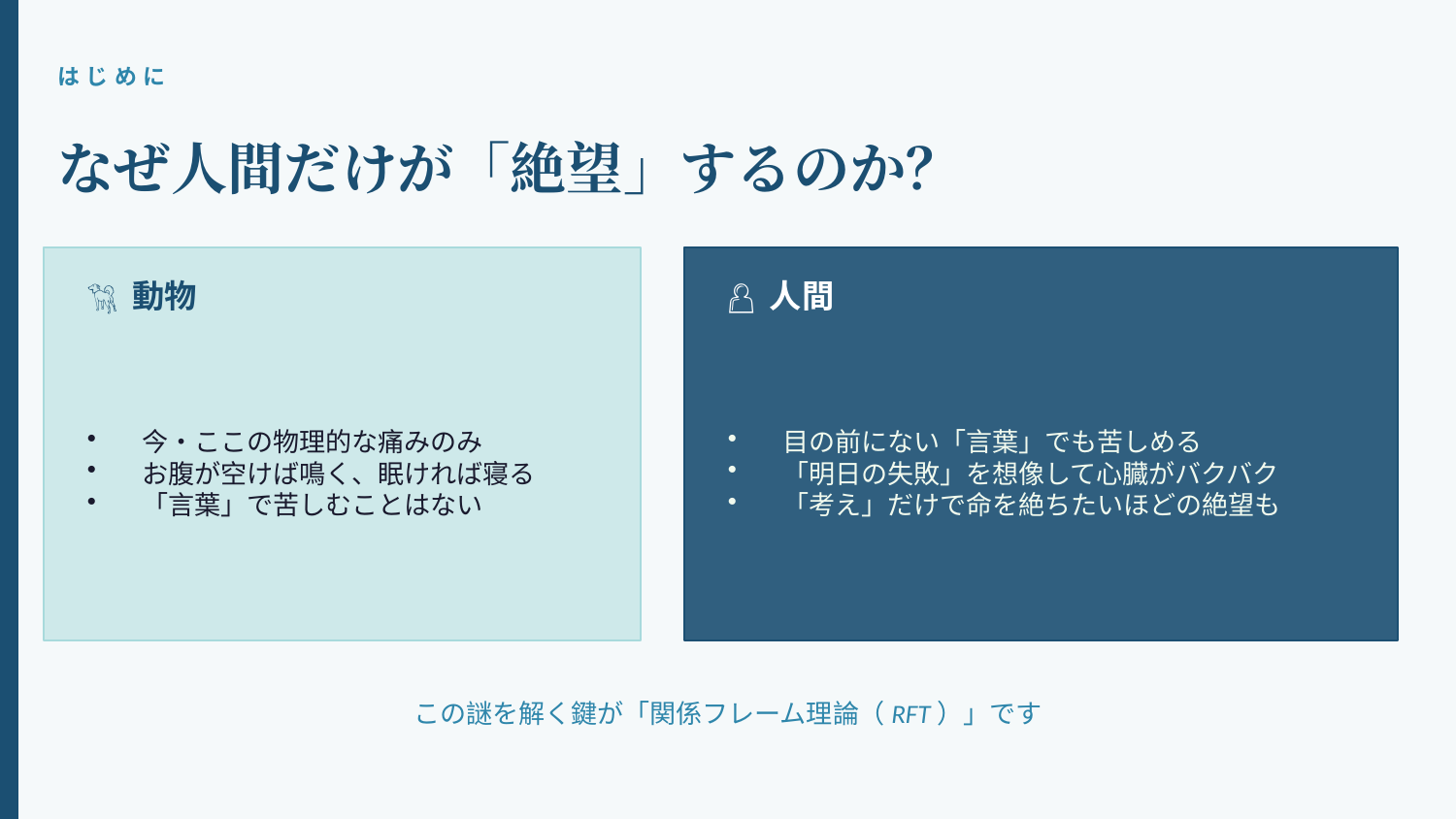

はじめに
なぜ人間だけが「絶望」するのか？

🐕 動物
👤 人間
今・ここの物理的な痛みのみ
お腹が空けば鳴く、眠ければ寝る
「言葉」で苦しむことはない
目の前にない「言葉」でも苦しめる
「明日の失敗」を想像して心臓がバクバク
「考え」だけで命を絶ちたいほどの絶望も
この謎を解く鍵が「関係フレーム理論（RFT）」です